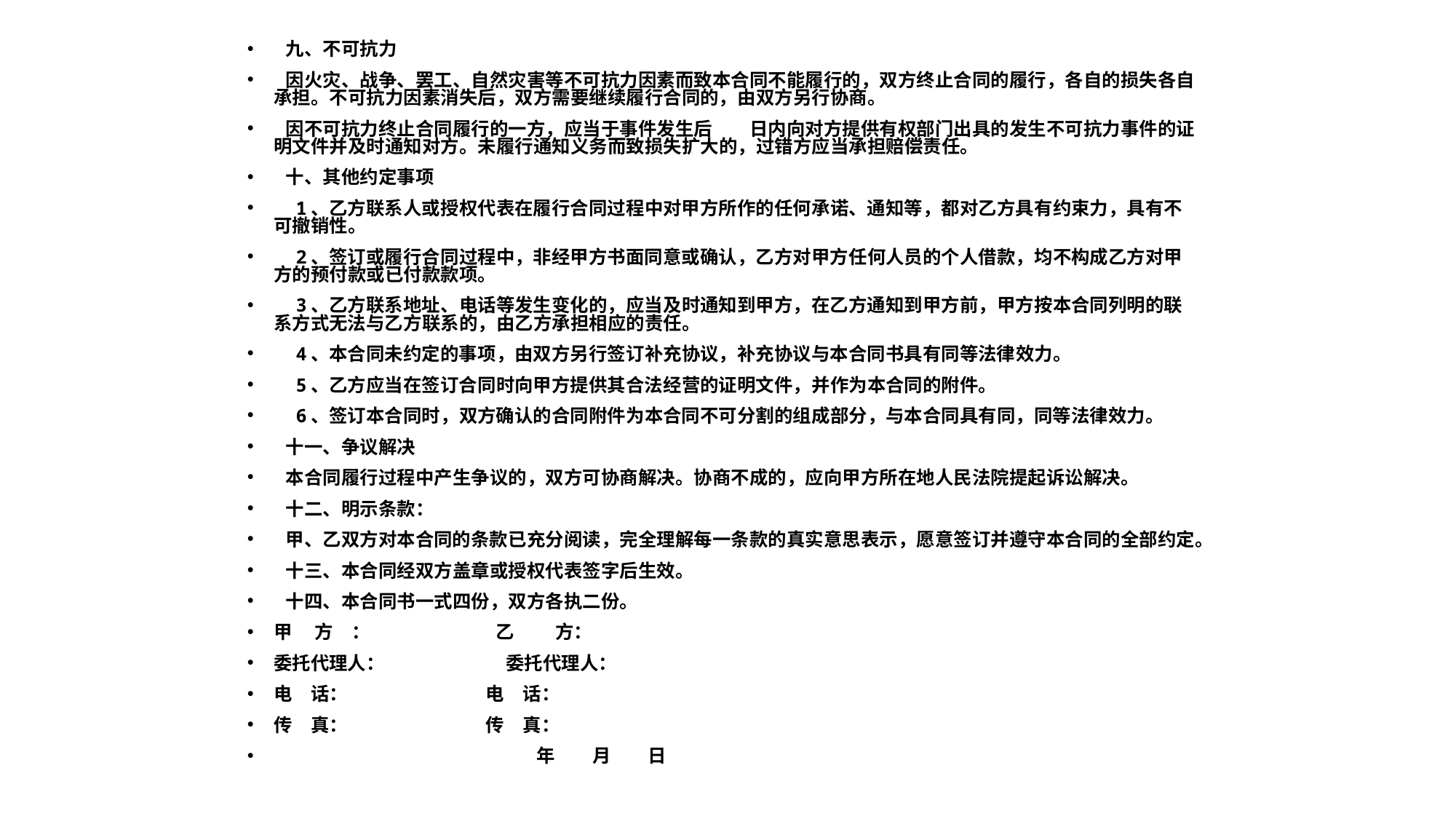

九、不可抗力
  因火灾、战争、罢工、自然灾害等不可抗力因素而致本合同不能履行的，双方终止合同的履行，各自的损失各自承担。不可抗力因素消失后，双方需要继续履行合同的，由双方另行协商。
  因不可抗力终止合同履行的一方，应当于事件发生后　　日内向对方提供有权部门出具的发生不可抗力事件的证明文件并及时通知对方。未履行通知义务而致损失扩大的，过错方应当承担赔偿责任。
  十、其他约定事项
  1、乙方联系人或授权代表在履行合同过程中对甲方所作的任何承诺、通知等，都对乙方具有约束力，具有不可撤销性。
  2、签订或履行合同过程中，非经甲方书面同意或确认，乙方对甲方任何人员的个人借款，均不构成乙方对甲方的预付款或已付款款项。
  3、乙方联系地址、电话等发生变化的，应当及时通知到甲方，在乙方通知到甲方前，甲方按本合同列明的联系方式无法与乙方联系的，由乙方承担相应的责任。
  4、本合同未约定的事项，由双方另行签订补充协议，补充协议与本合同书具有同等法律效力。
  5、乙方应当在签订合同时向甲方提供其合法经营的证明文件，并作为本合同的附件。
  6、签订本合同时，双方确认的合同附件为本合同不可分割的组成部分，与本合同具有同，同等法律效力。
  十一、争议解决
  本合同履行过程中产生争议的，双方可协商解决。协商不成的，应向甲方所在地人民法院提起诉讼解决。
  十二、明示条款：
  甲、乙双方对本合同的条款已充分阅读，完全理解每一条款的真实意思表示，愿意签订并遵守本合同的全部约定。
  十三、本合同经双方盖章或授权代表签字后生效。
  十四、本合同书一式四份，双方各执二份。
甲 　方　：                              乙　　 方：
委托代理人：                             委托代理人：
电　话：                                 电　话：
传　真：                                 传　真：
                                                              年　　月　　日